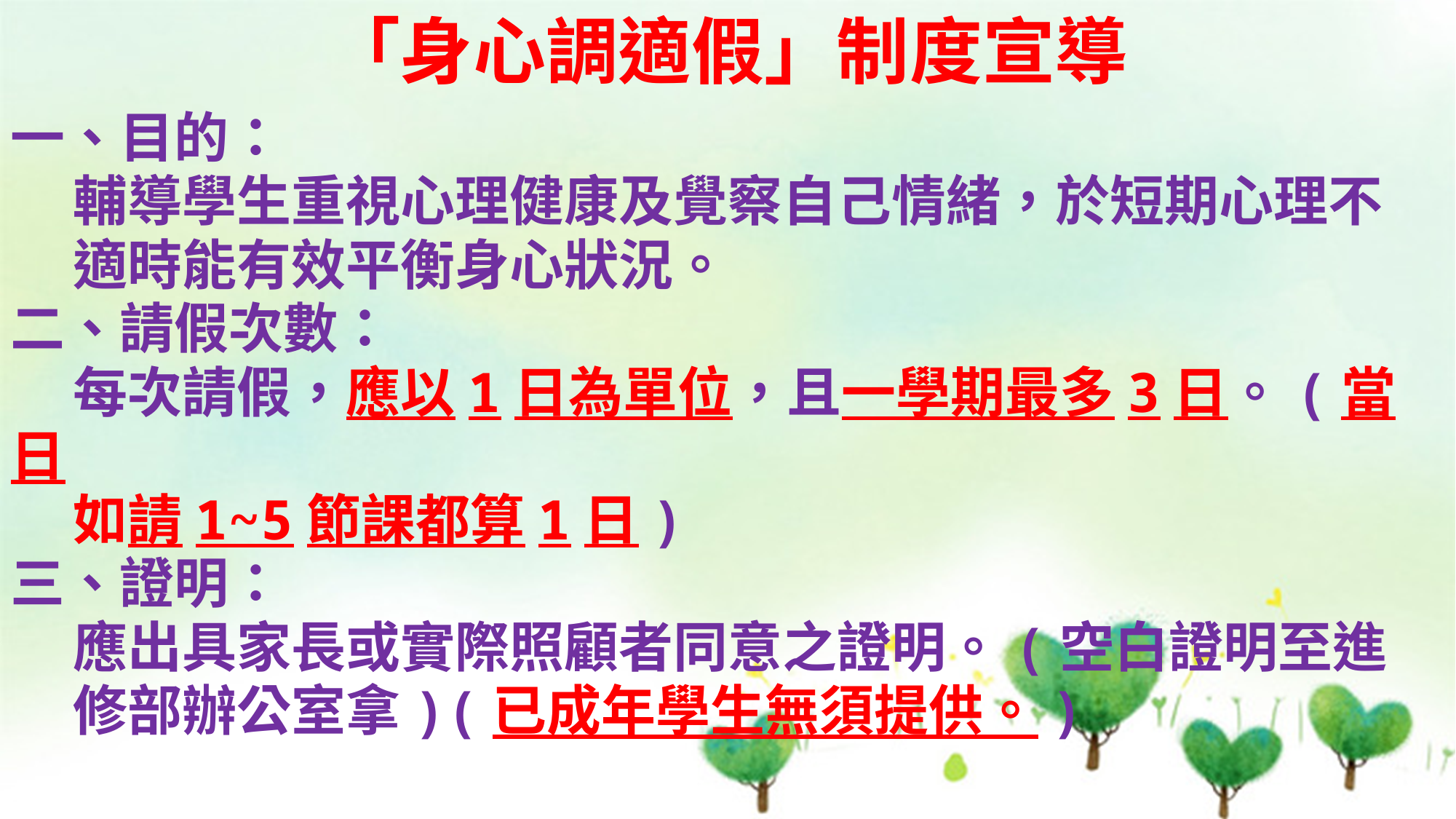

「身心調適假」制度宣導
一、目的：
    輔導學生重視心理健康及覺察自己情緒，於短期心理不
    適時能有效平衡身心狀況。
二、請假次數：
    每次請假，應以1日為單位，且一學期最多3日。(當日
    如請1~5節課都算1日)
三、證明：
    應出具家長或實際照顧者同意之證明。(空白證明至進
    修部辦公室拿)(已成年學生無須提供。)